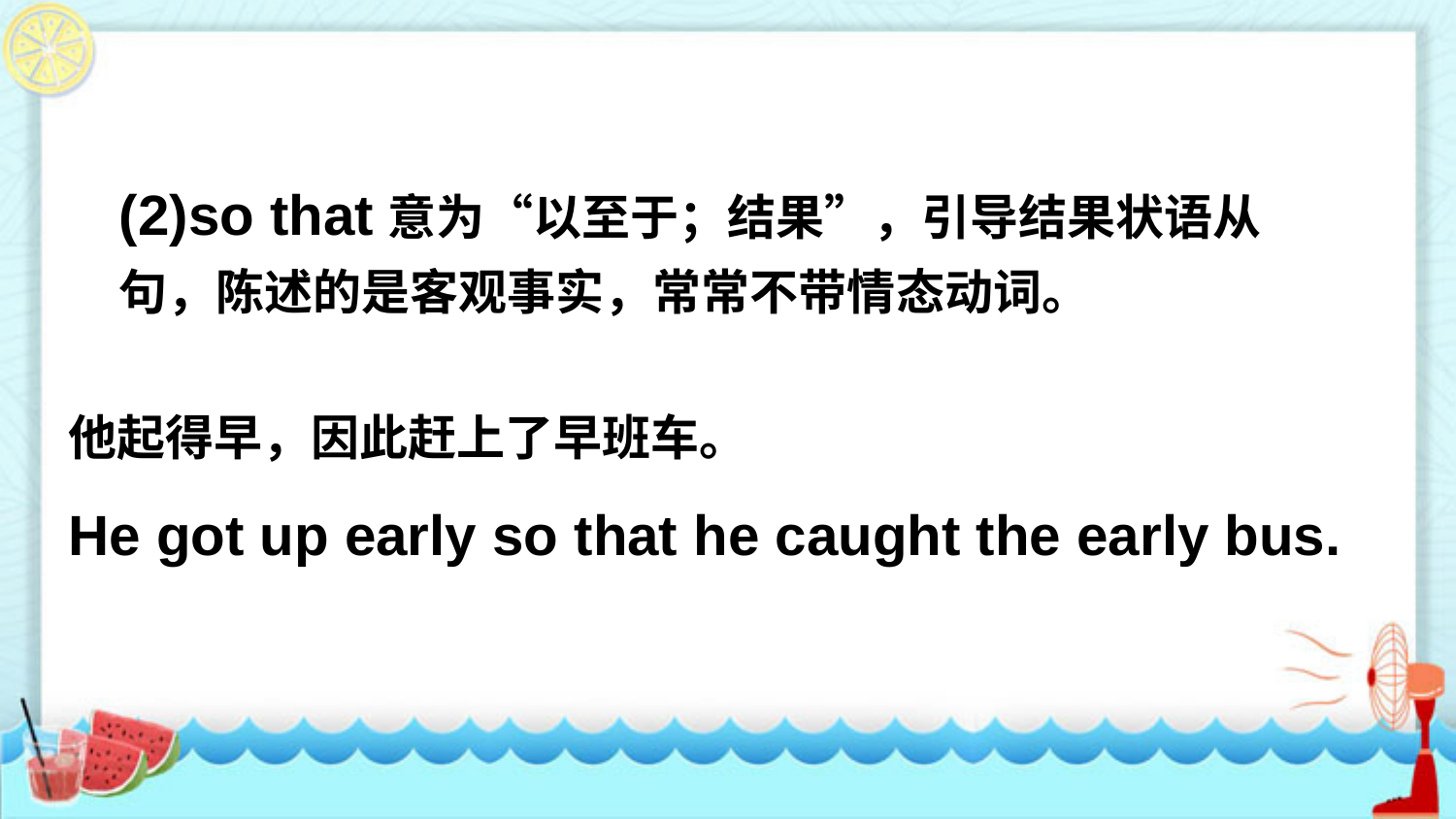

(2)so that意为“以至于；结果”，引导结果状语从句，陈述的是客观事实，常常不带情态动词。
他起得早，因此赶上了早班车。
He got up early so that he caught the early bus.